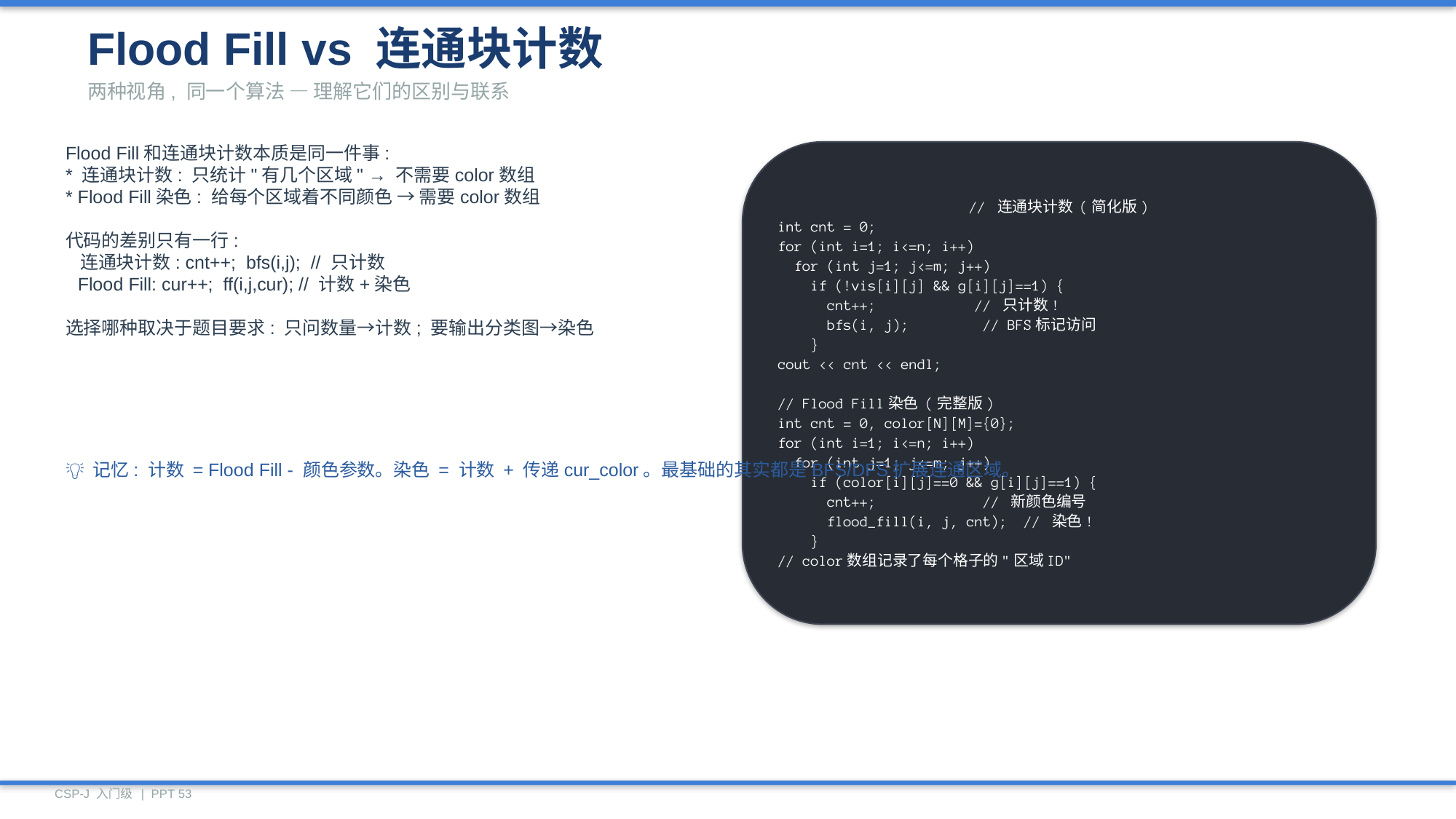

Flood Fill vs 连通块计数
两种视角, 同一个算法 — 理解它们的区别与联系
Flood Fill和连通块计数本质是同一件事:
* 连通块计数: 只统计"有几个区域" → 不需要color数组
* Flood Fill染色: 给每个区域着不同颜色 → 需要color数组
代码的差别只有一行:
  连通块计数: cnt++;  bfs(i,j);  // 只计数
  Flood Fill: cur++;  ff(i,j,cur); // 计数+染色
选择哪种取决于题目要求: 只问数量→计数; 要输出分类图→染色
// 连通块计数 (简化版)
int cnt = 0;
for (int i=1; i<=n; i++)
  for (int j=1; j<=m; j++)
    if (!vis[i][j] && g[i][j]==1) {
      cnt++;            // 只计数!
      bfs(i, j);         // BFS标记访问
    }
cout << cnt << endl;

// Flood Fill染色 (完整版)
int cnt = 0, color[N][M]={0};
for (int i=1; i<=n; i++)
  for (int j=1; j<=m; j++)
    if (color[i][j]==0 && g[i][j]==1) {
      cnt++;             // 新颜色编号
      flood_fill(i, j, cnt);  // 染色!
    }
// color数组记录了每个格子的"区域ID"
💡 记忆: 计数 = Flood Fill - 颜色参数。染色 = 计数 + 传递cur_color。最基础的其实都是BFS/DFS扩展连通区域。

CSP-J 入门级  |  PPT 53